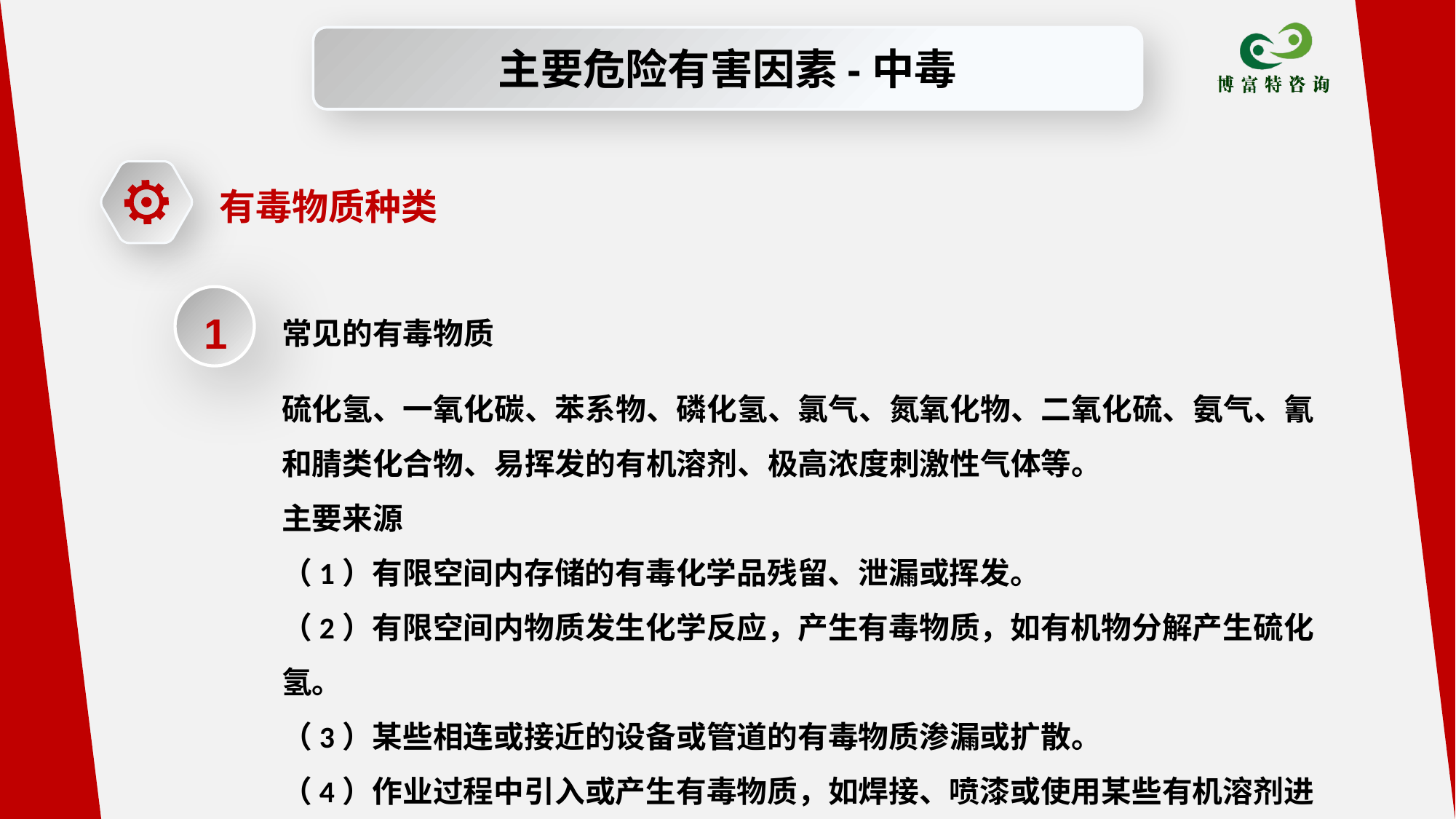

主要危险有害因素-中毒

有毒物质种类

1

常见的有毒物质
硫化氢、一氧化碳、苯系物、磷化氢、氯气、氮氧化物、二氧化硫、氨气、氰和腈类化合物、易挥发的有机溶剂、极高浓度刺激性气体等。
主要来源
（1）有限空间内存储的有毒化学品残留、泄漏或挥发。
（2）有限空间内物质发生化学反应，产生有毒物质，如有机物分解产生硫化氢。
（3）某些相连或接近的设备或管道的有毒物质渗漏或扩散。
（4）作业过程中引入或产生有毒物质，如焊接、喷漆或使用某些有机溶剂进行清洁。